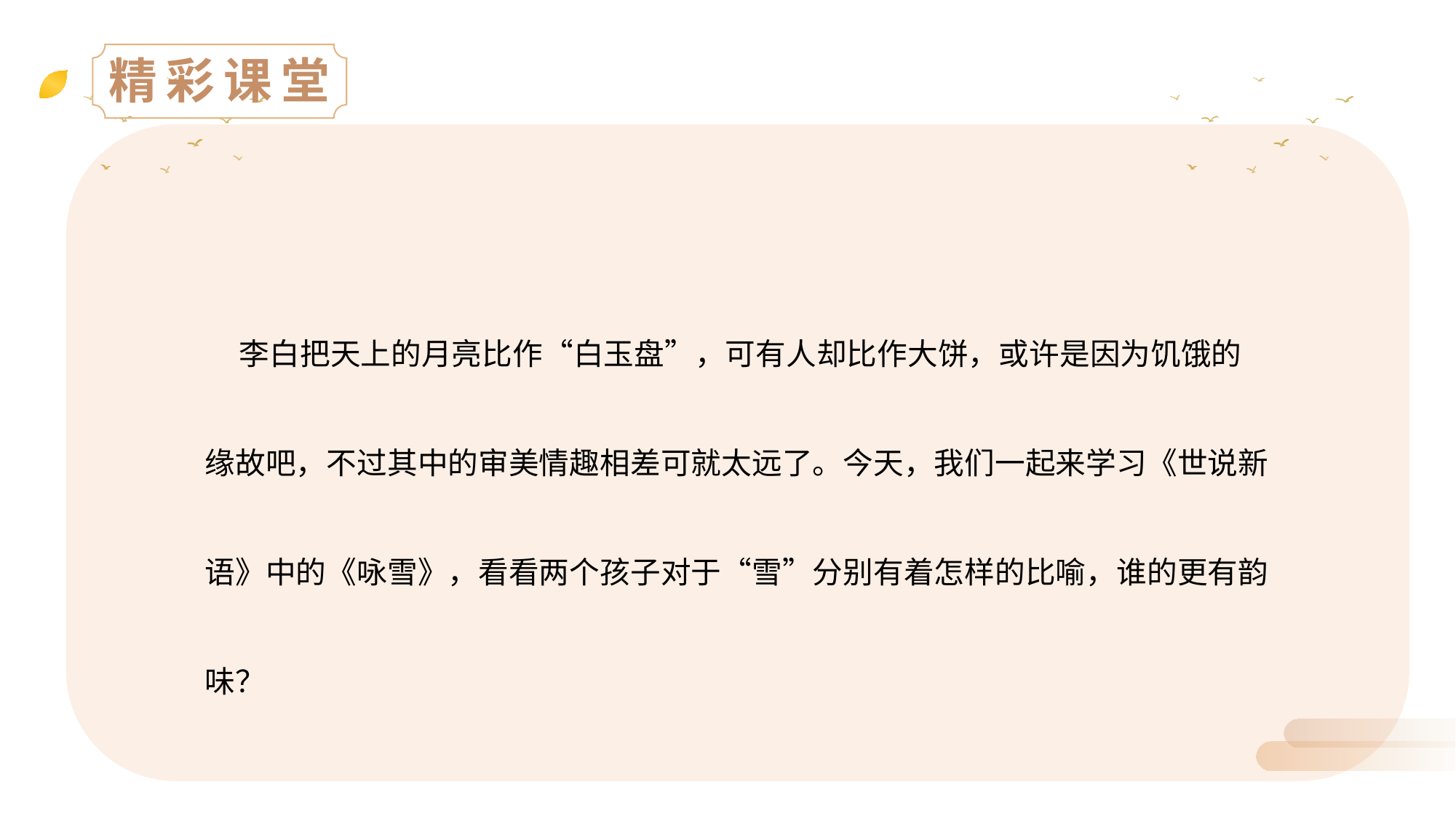

精彩课堂

    李白把天上的月亮比作“白玉盘”，可有人却比作大饼，或许是因为饥饿的缘故吧，不过其中的审美情趣相差可就太远了。今天，我们一起来学习《世说新语》中的《咏雪》，看看两个孩子对于“雪”分别有着怎样的比喻，谁的更有韵味？